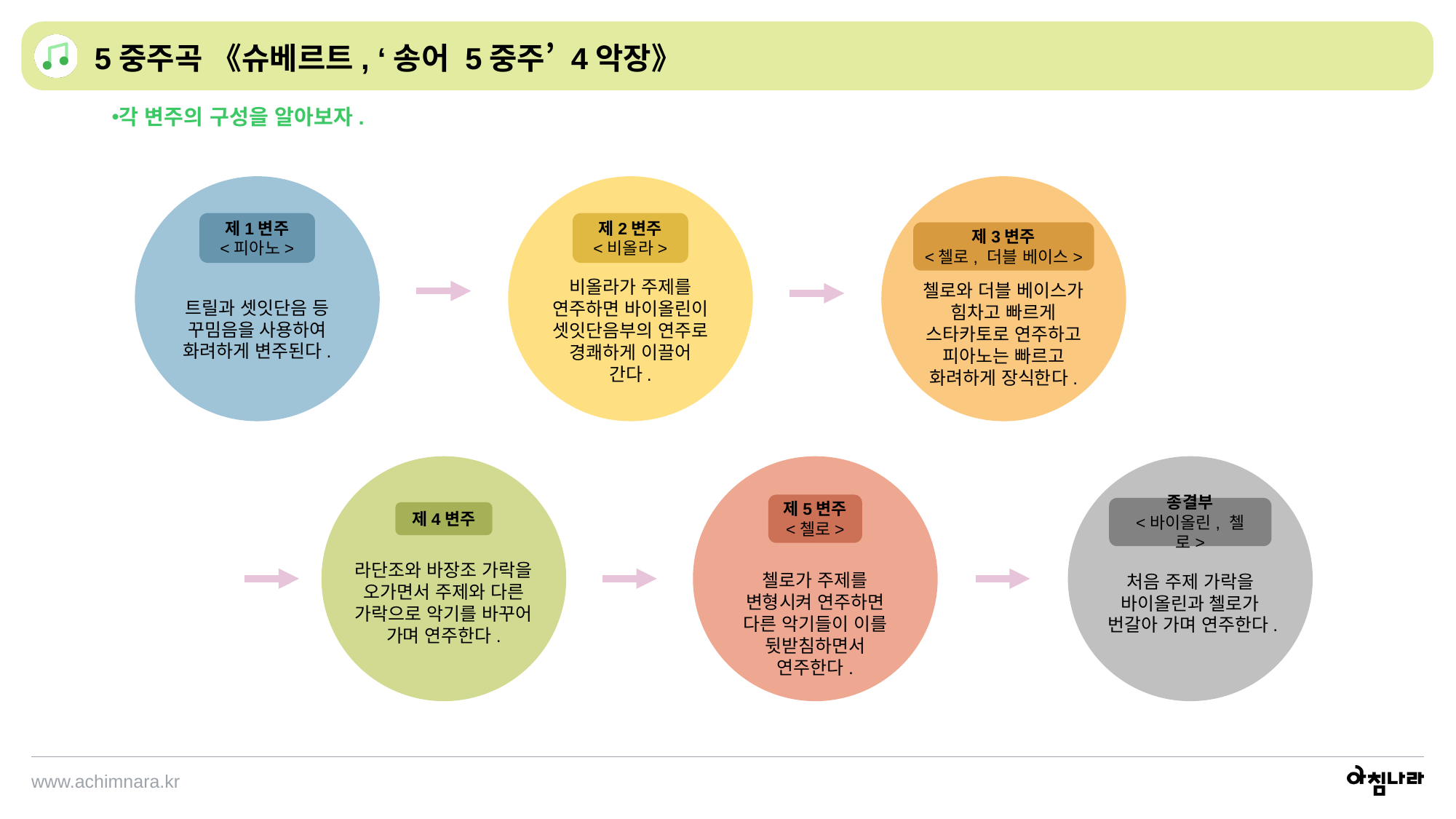

5중주곡 《슈베르트, ‘송어 5중주’ 4악장》
각 변주의 구성을 알아보자.

제1변주
<피아노>
트릴과 셋잇단음 등 꾸밈음을 사용하여 화려하게 변주된다.

제2변주
<비올라>
비올라가 주제를 연주하면 바이올린이 셋잇단음부의 연주로 경쾌하게 이끌어 간다.

제3변주
<첼로, 더블 베이스>
첼로와 더블 베이스가 힘차고 빠르게 스타카토로 연주하고 피아노는 빠르고 화려하게 장식한다.

제4변주
라단조와 바장조 가락을 오가면서 주제와 다른 가락으로 악기를 바꾸어 가며 연주한다.

제5변주
<첼로>
첼로가 주제를 변형시켜 연주하면 다른 악기들이 이를 뒷받침하면서 연주한다.

종결부
<바이올린, 첼로>
처음 주제 가락을 바이올린과 첼로가 번갈아 가며 연주한다.